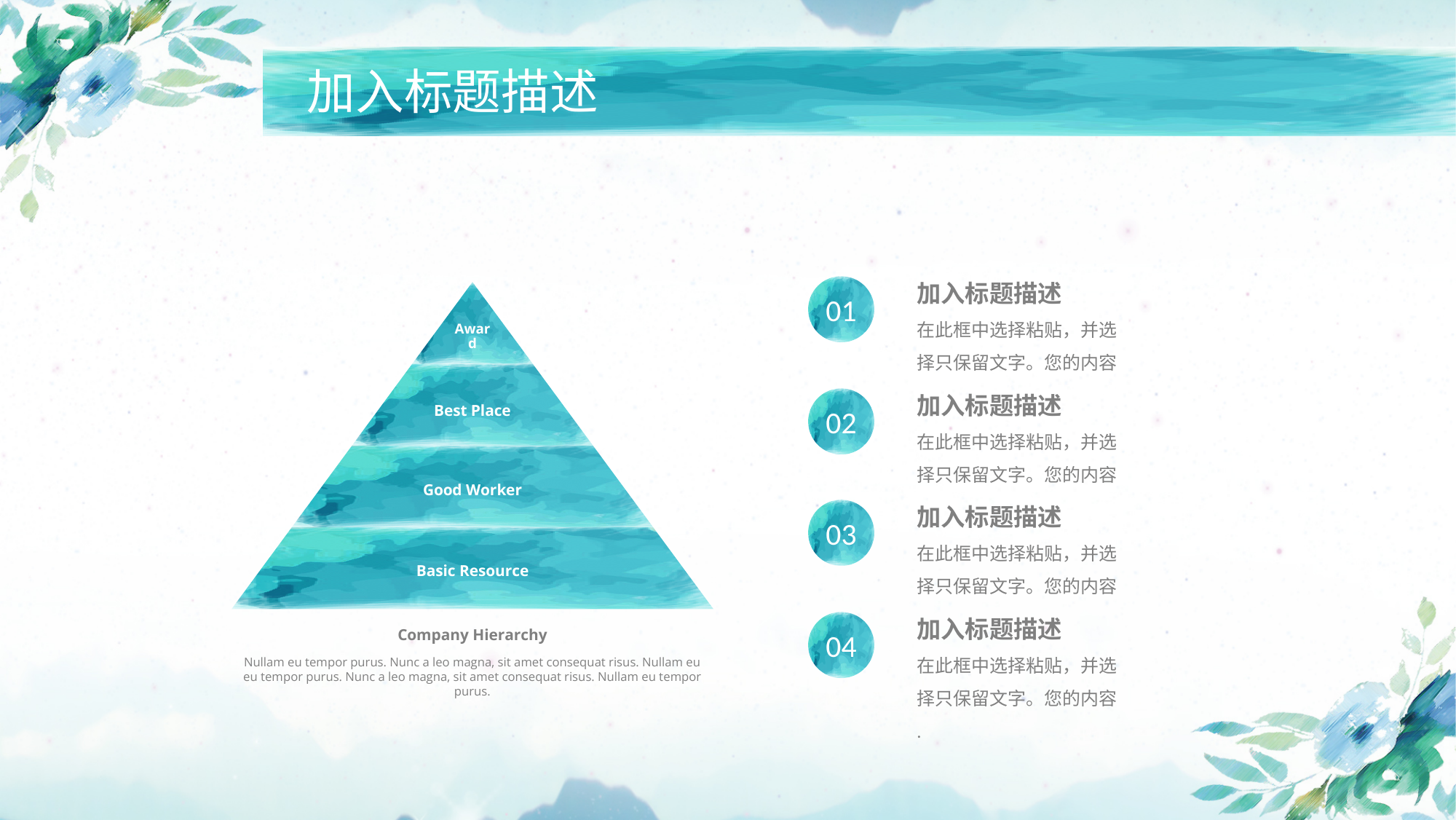

加入标题描述
加入标题描述
在此框中选择粘贴，并选
择只保留文字。您的内容
.
01
加入标题描述
在此框中选择粘贴，并选
择只保留文字。您的内容
.
02
加入标题描述
在此框中选择粘贴，并选
择只保留文字。您的内容
.
03
加入标题描述
在此框中选择粘贴，并选
择只保留文字。您的内容
.
04
Award
Best Place
Good Worker
Basic Resource
Company Hierarchy

Nullam eu tempor purus. Nunc a leo magna, sit amet consequat risus. Nullam eu eu tempor purus. Nunc a leo magna, sit amet consequat risus. Nullam eu tempor purus.